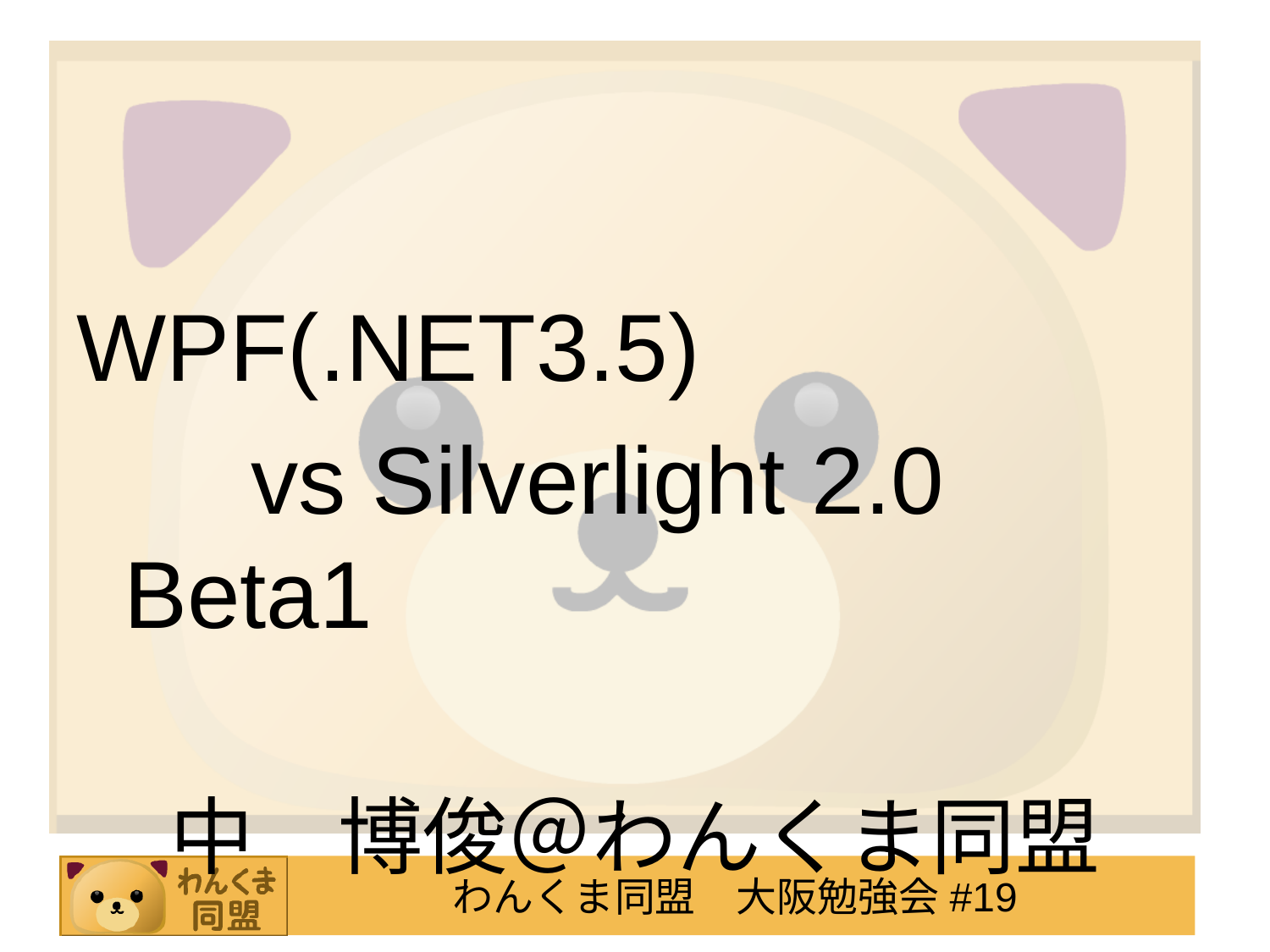

#

WPF(.NET3.5)
　	vs Silverlight 2.0 Beta1

中　博俊＠わんくま同盟